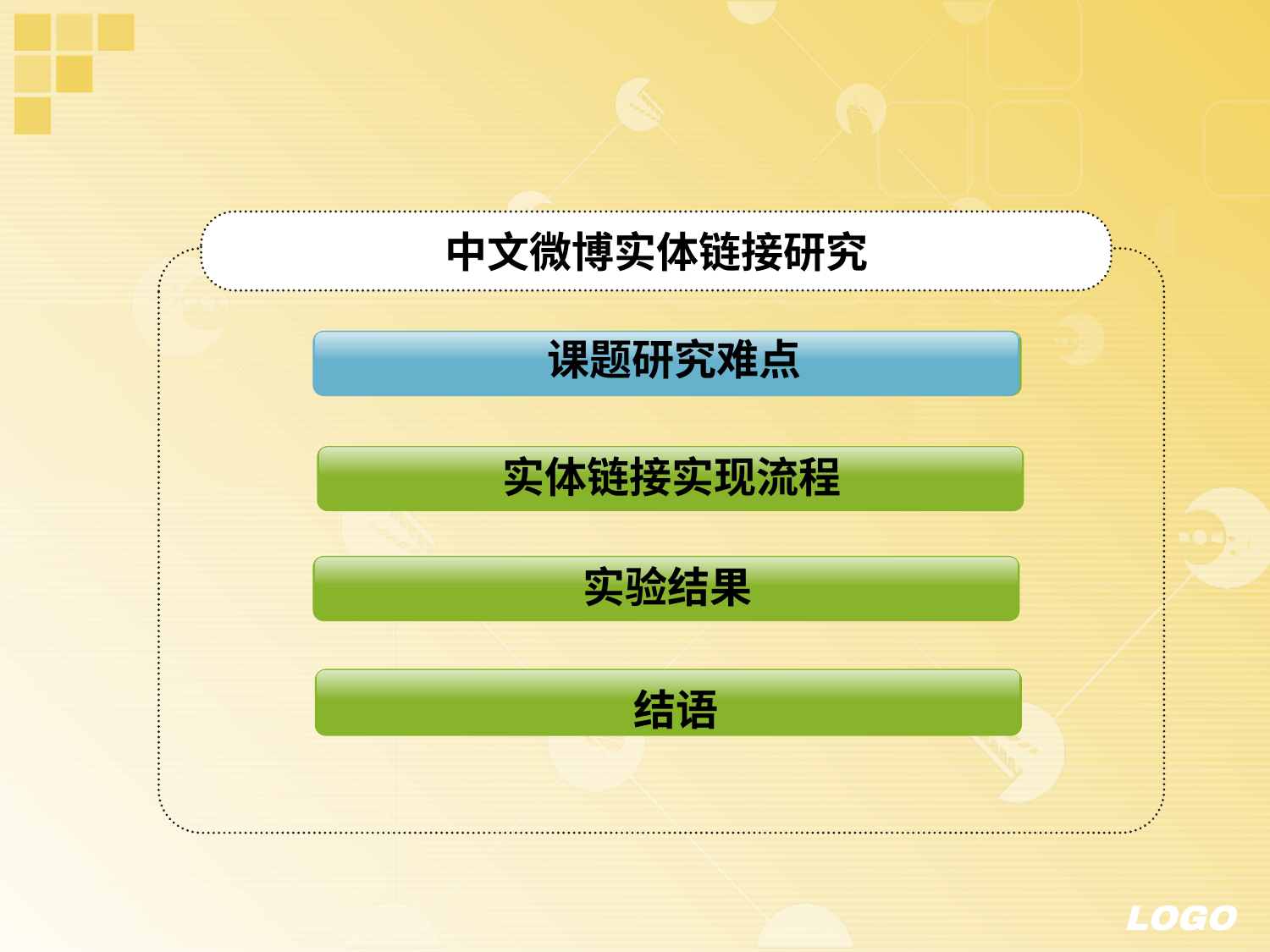

中文微博实体链接研究

课题研究难点

课题研究难点

实体链接实现流程

实验结果

 结语